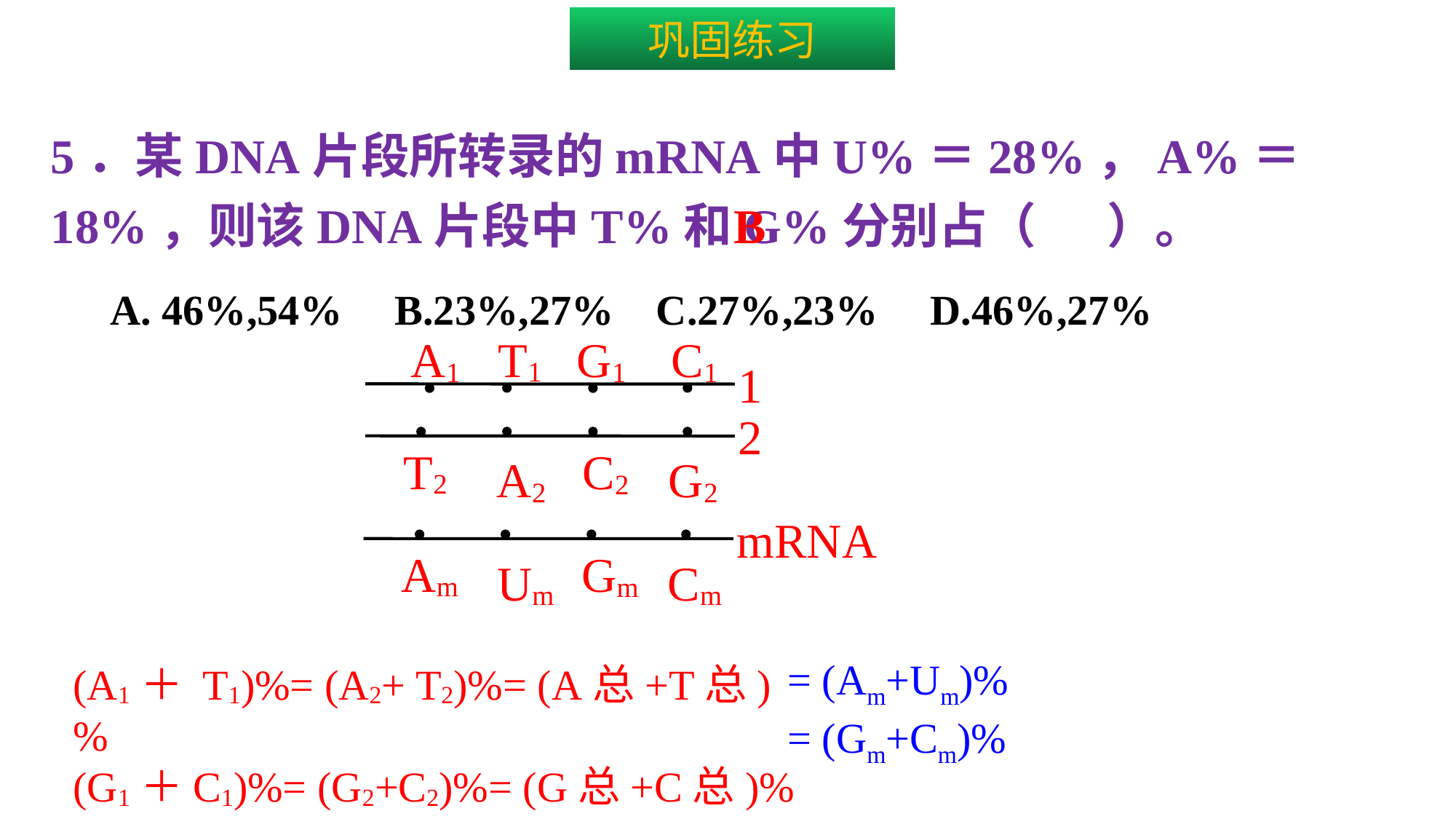

巩固练习
5．某DNA片段所转录的mRNA中U%＝28%，A%＝18%，则该DNA片段中T%和G%分别占（　  ）。
B
A. 46%,54%     B.23%,27%    C.27%,23%     D.46%,27%
T1
A1
G1
C1
1

2

T2

C2
A2
G2
(A1＋ T1)%= (A2+ T2)%= (A总+T总)%
(G1＋C1)%= (G2+C2)%= (G总+C总)%
mRNA

Am

Gm
Um
Cm
= (Am+Um)%
= (Gm+Cm)%